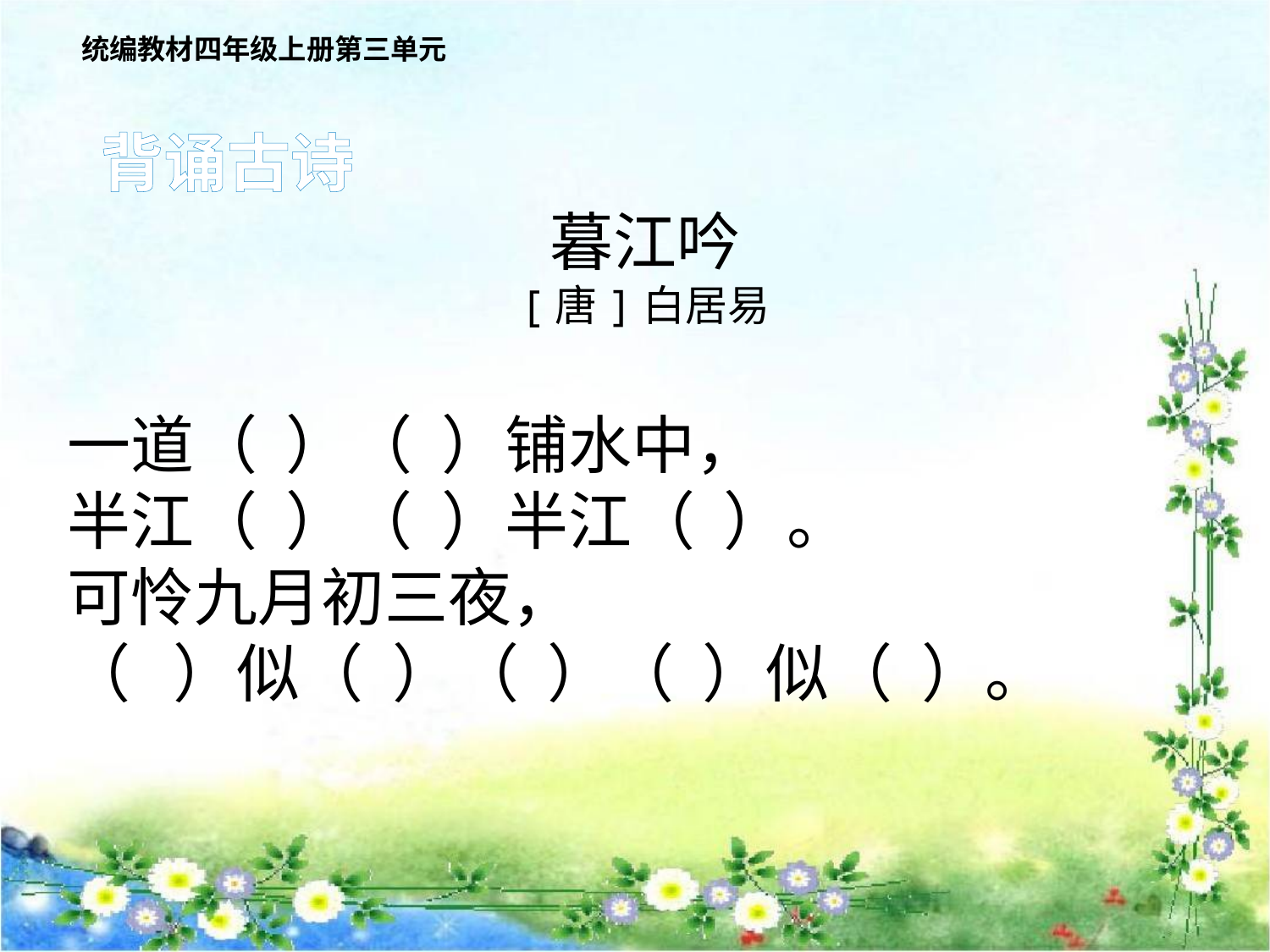

统编教材四年级上册第三单元
背诵古诗
暮江吟
[唐]白居易

一道（  ）（  ）铺水中，
半江（  ）（  ）半江（  ）。
可怜九月初三夜，
（   ）似（  ）（  ）（  ）似（  ）。